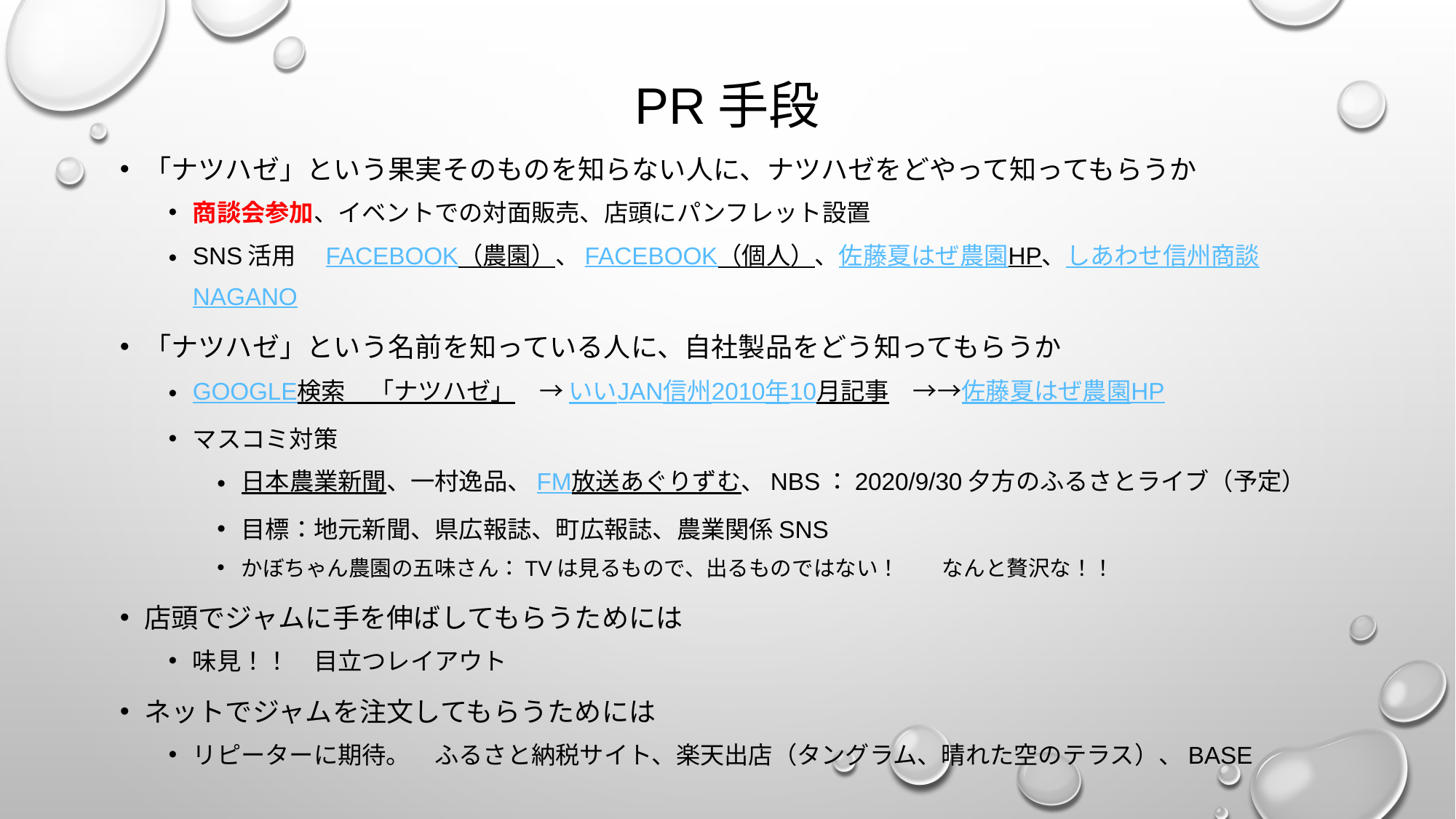

# pr手段
「ナツハゼ」という果実そのものを知らない人に、ナツハゼをどやって知ってもらうか
商談会参加、イベントでの対面販売、店頭にパンフレット設置
Sns活用　Facebook（農園）、FACEBOOK（個人）、佐藤夏はぜ農園HP、しあわせ信州商談NAGANO
「ナツハゼ」という名前を知っている人に、自社製品をどう知ってもらうか
Google検索　「ナツハゼ」　→ いいJAN信州2010年10月記事　→→佐藤夏はぜ農園HP
マスコミ対策
日本農業新聞、一村逸品、fm放送あぐりずむ、NBS：2020/9/30夕方のふるさとライブ（予定）
目標：地元新聞、県広報誌、町広報誌、農業関係snS
かぼちゃん農園の五味さん：TVは見るもので、出るものではない！　　なんと贅沢な！！
店頭でジャムに手を伸ばしてもらうためには
味見！！　目立つレイアウト
ネットでジャムを注文してもらうためには
リピーターに期待。　ふるさと納税サイト、楽天出店（タングラム、晴れた空のテラス）、BASE